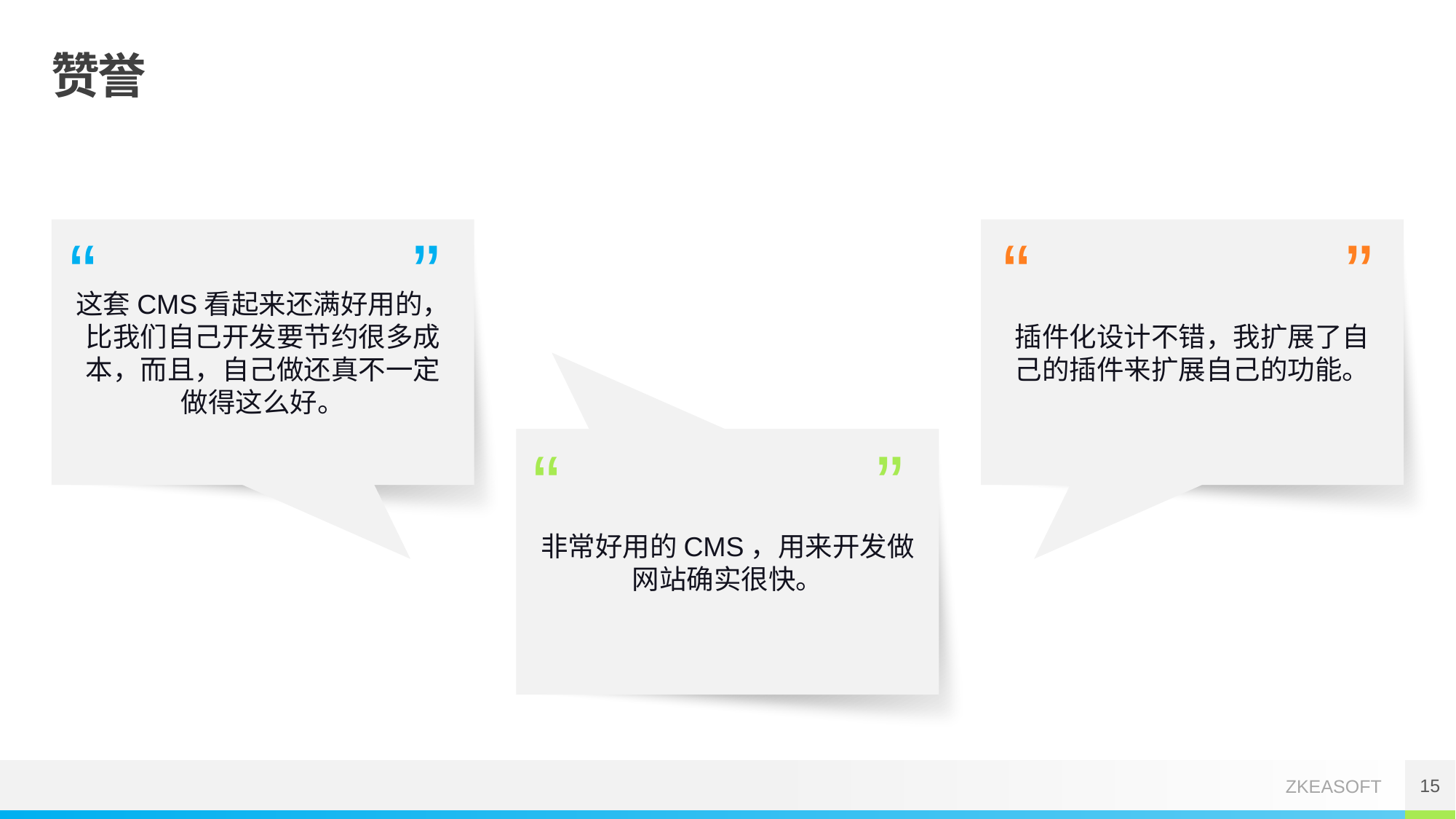

# 赞誉

这套CMS看起来还满好用的，比我们自己开发要节约很多成本，而且，自己做还真不一定做得这么好。

插件化设计不错，我扩展了自己的插件来扩展自己的功能。
“
”
“
”

非常好用的CMS，用来开发做网站确实很快。
“
”
15